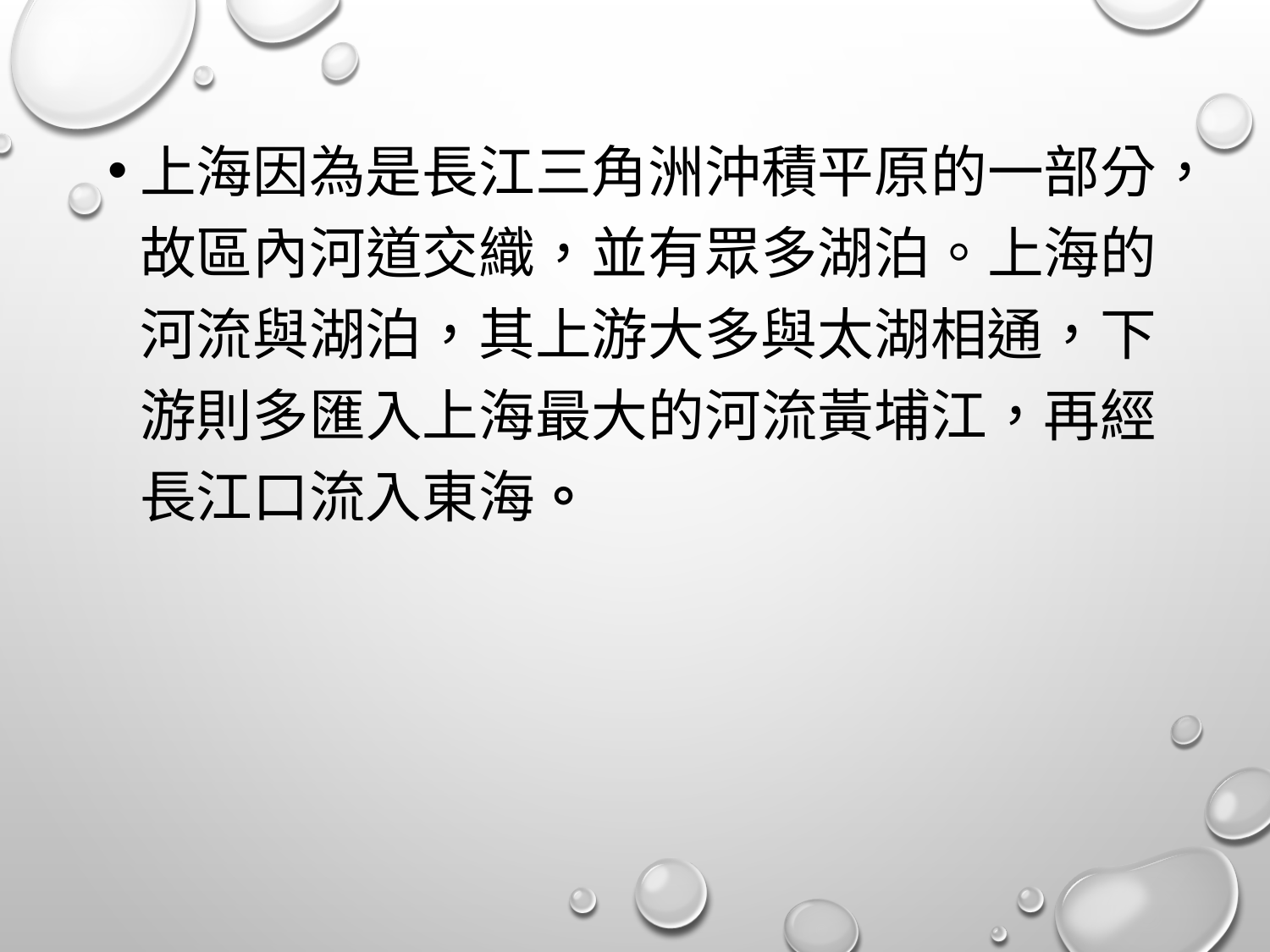

上海因為是長江三角洲沖積平原的一部分，故區內河道交織，並有眾多湖泊。上海的河流與湖泊，其上游大多與太湖相通，下游則多匯入上海最大的河流黃埔江，再經長江口流入東海。